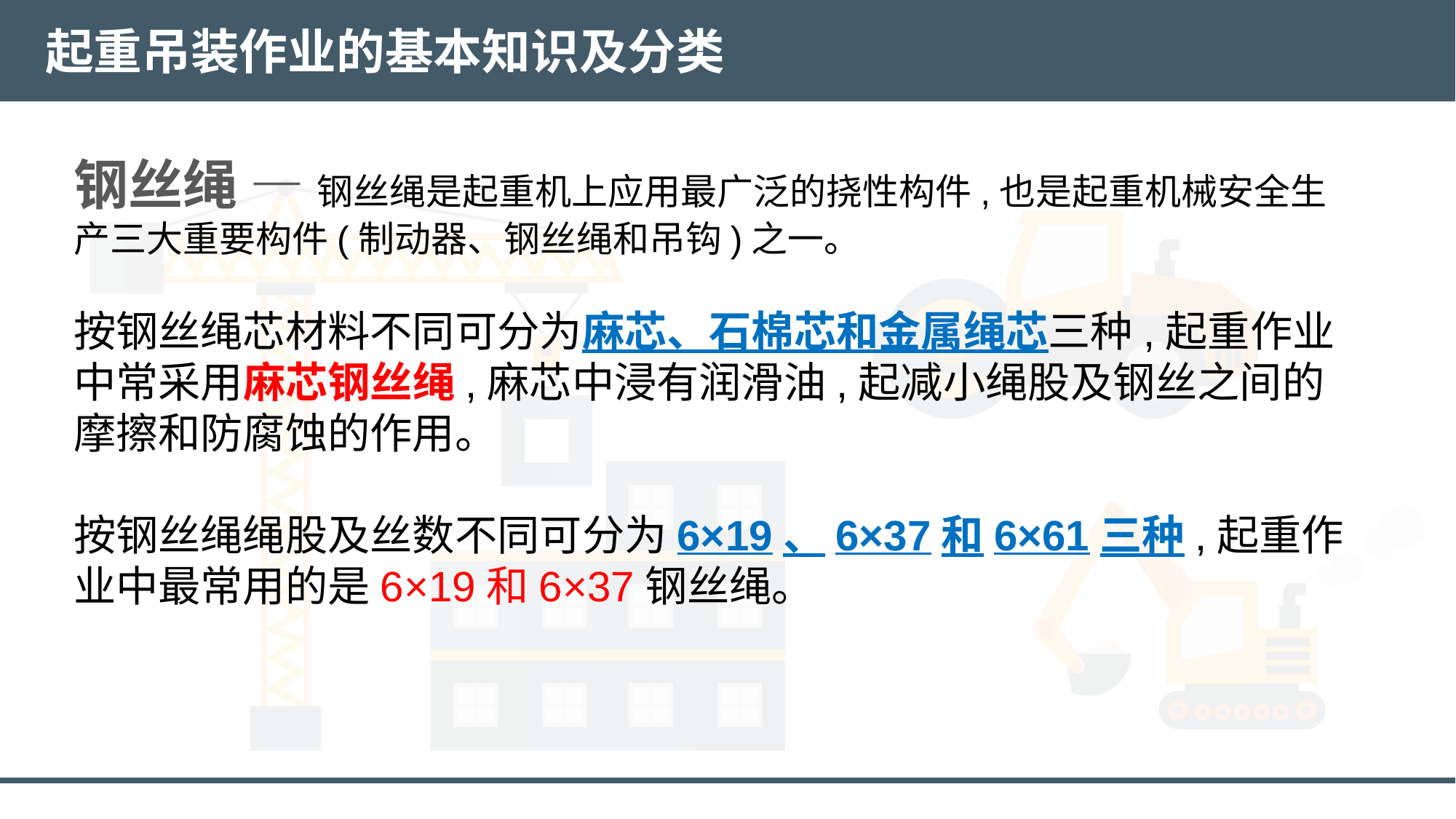

起重吊装作业的基本知识及分类
钢丝绳 — 钢丝绳是起重机上应用最广泛的挠性构件,也是起重机械安全生产三大重要构件(制动器、钢丝绳和吊钩)之一。
按钢丝绳芯材料不同可分为麻芯、石棉芯和金属绳芯三种,起重作业中常采用麻芯钢丝绳,麻芯中浸有润滑油,起减小绳股及钢丝之间的摩擦和防腐蚀的作用。

按钢丝绳绳股及丝数不同可分为6×19、6×37和6×61三种,起重作业中最常用的是6×19和6×37钢丝绳。